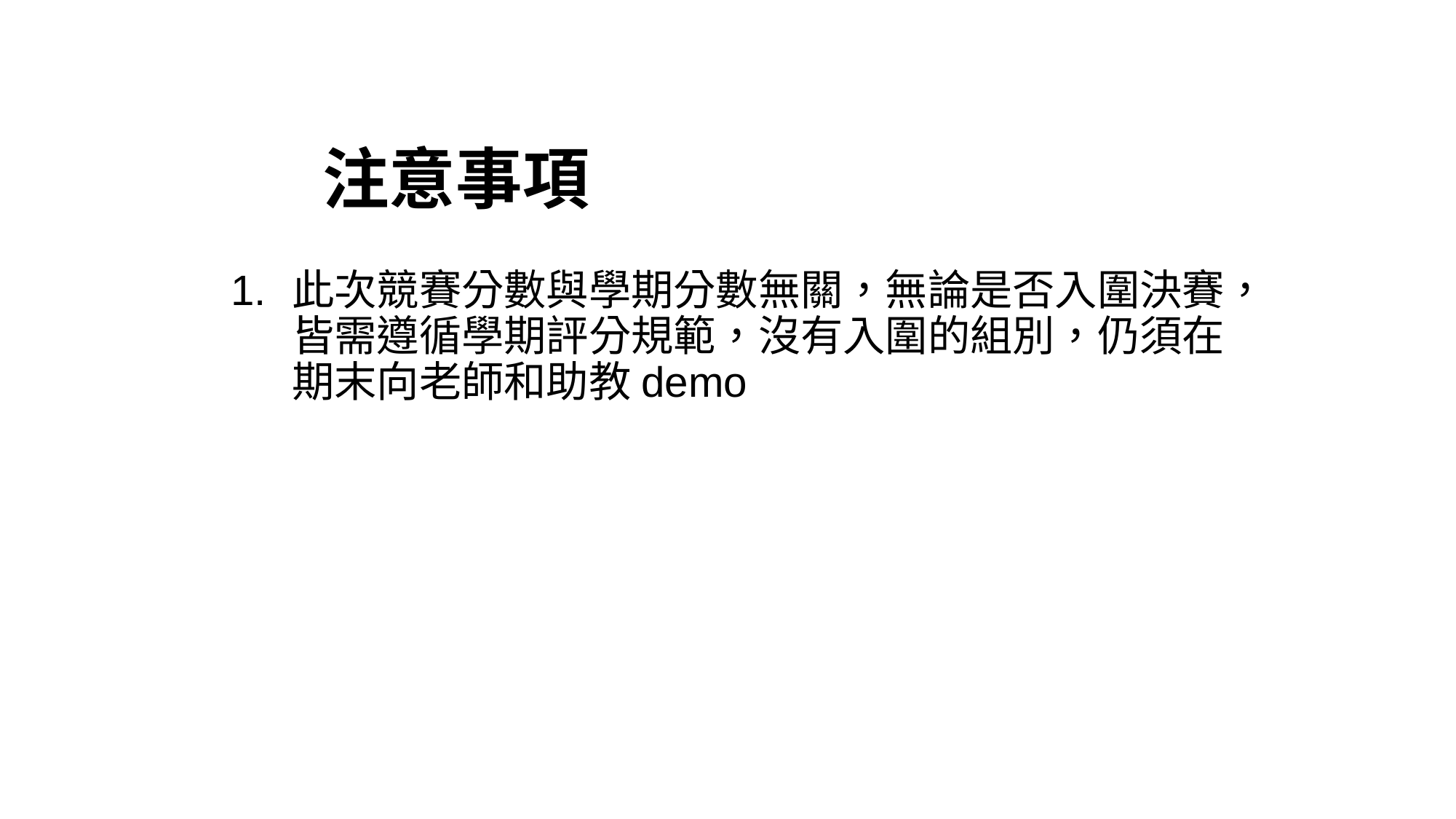

# 注意事項
此次競賽分數與學期分數無關，無論是否入圍決賽，皆需遵循學期評分規範，沒有入圍的組別，仍須在期末向老師和助教demo